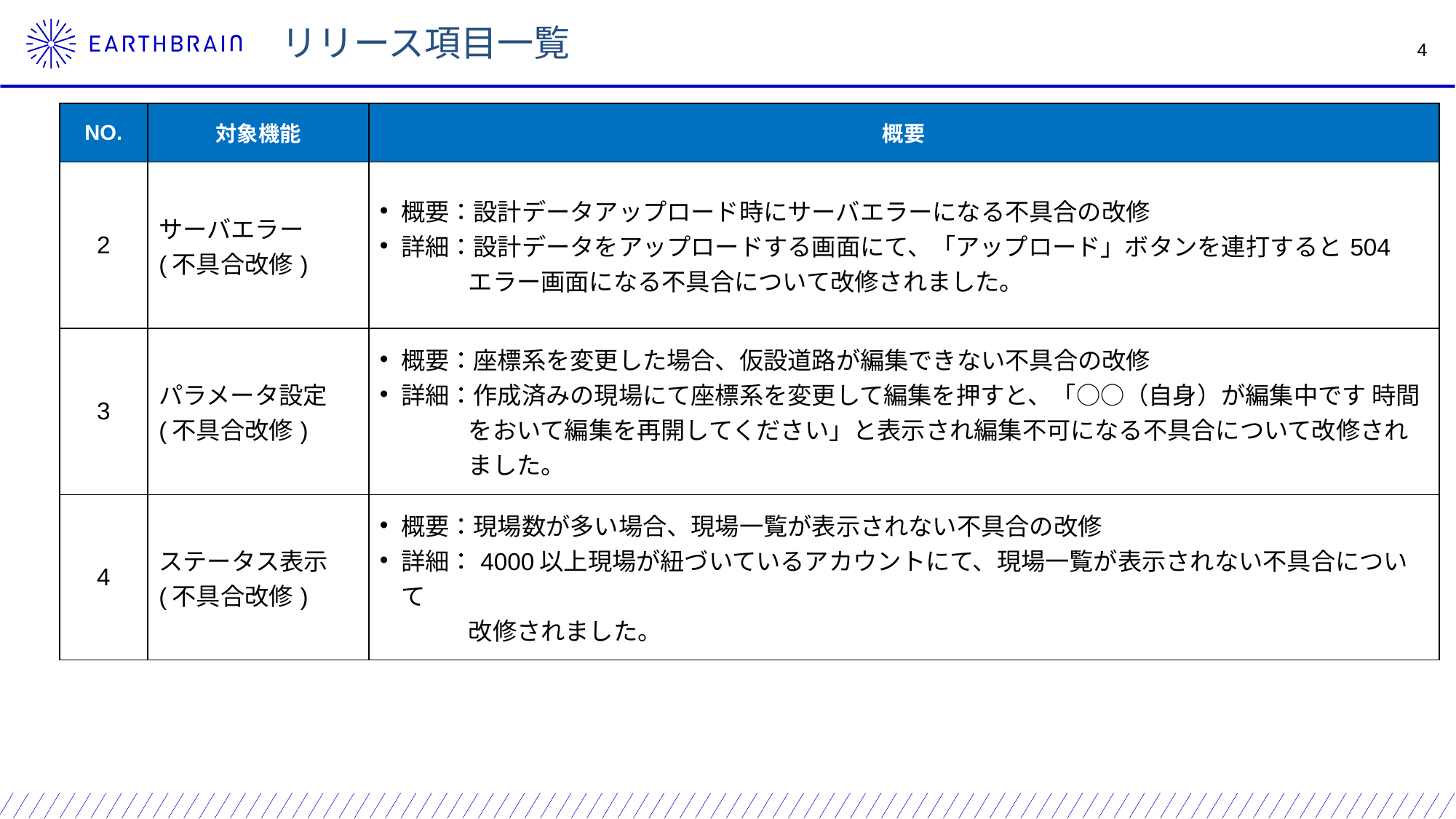

リリース項目一覧
| NO. | 対象機能 | 概要 |
| --- | --- | --- |
| 2 | サーバエラー (不具合改修) | 概要：設計データアップロード時にサーバエラーになる不具合の改修 詳細：設計データをアップロードする画面にて、「アップロード」ボタンを連打すると504 　　　 エラー画面になる不具合について改修されました。 |
| 3 | パラメータ設定 (不具合改修) | 概要：座標系を変更した場合、仮設道路が編集できない不具合の改修 詳細：作成済みの現場にて座標系を変更して編集を押すと、「○○（自身）が編集中です 時間 　　　 をおいて編集を再開してください」と表示され編集不可になる不具合について改修され 　　　 ました。 |
| 4 | ステータス表示 (不具合改修) | 概要：現場数が多い場合、現場一覧が表示されない不具合の改修 詳細：4000以上現場が紐づいているアカウントにて、現場一覧が表示されない不具合について 　　　 改修されました。 |